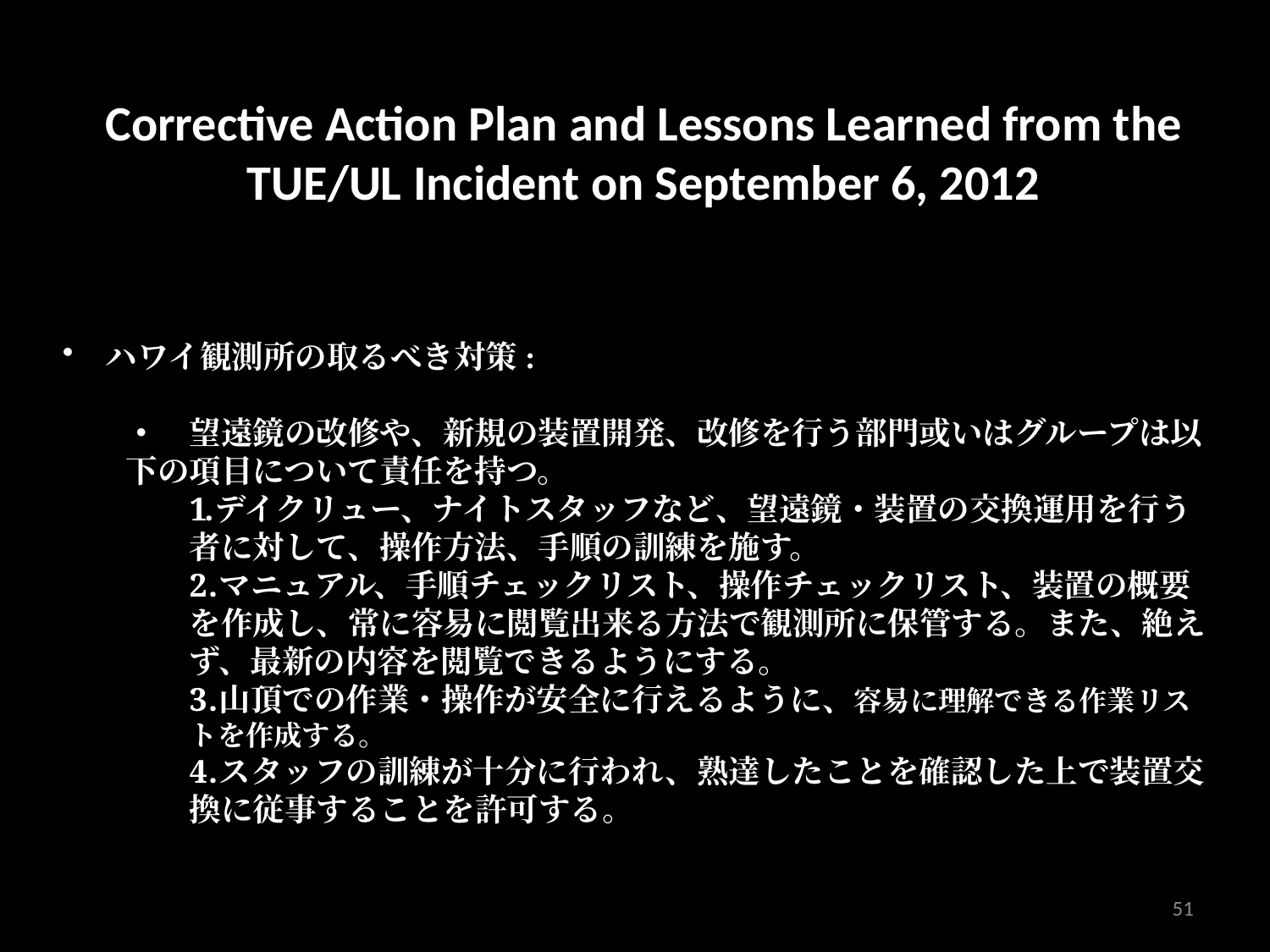

# Corrective Action Plan and Lessons Learned from the TUE/UL Incident on September 6, 2012

　ハワイ観測所の取るべき対策:

・　望遠鏡の改修や、新規の装置開発、改修を行う部門或いはグループは以下の項目について責任を持つ。
デイクリュー、ナイトスタッフなど、望遠鏡・装置の交換運用を行う者に対して、操作方法、手順の訓練を施す。
マニュアル、手順チェックリスト、操作チェックリスト、装置の概要を作成し、常に容易に閲覧出来る方法で観測所に保管する。また、絶えず、最新の内容を閲覧できるようにする。
山頂での作業・操作が安全に行えるように、容易に理解できる作業リストを作成する。
スタッフの訓練が十分に行われ、熟達したことを確認した上で装置交換に従事することを許可する。
51